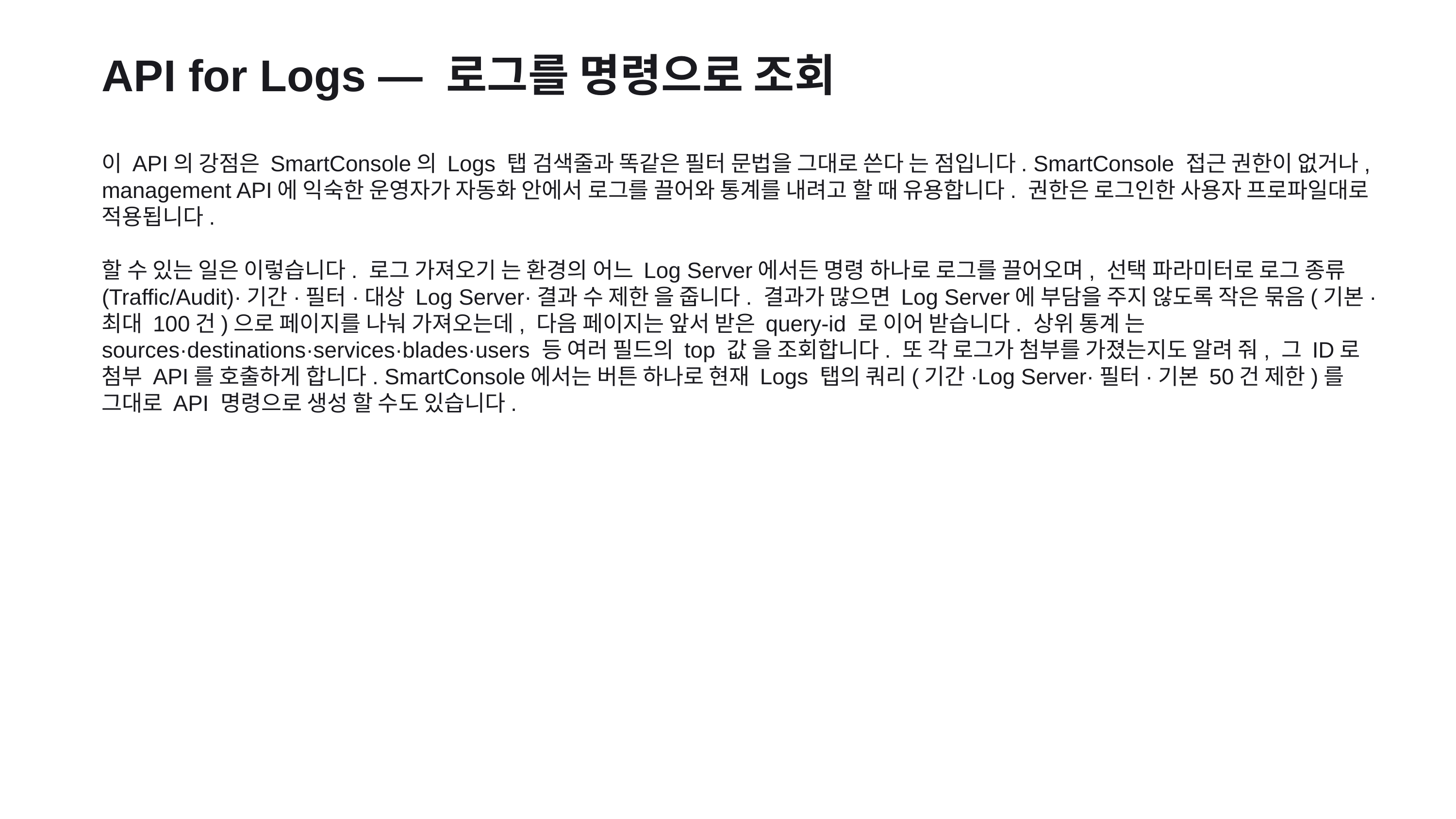

API for Logs — 로그를 명령으로 조회
이 API의 강점은 SmartConsole의 Logs 탭 검색줄과 똑같은 필터 문법을 그대로 쓴다 는 점입니다. SmartConsole 접근 권한이 없거나, management API에 익숙한 운영자가 자동화 안에서 로그를 끌어와 통계를 내려고 할 때 유용합니다. 권한은 로그인한 사용자 프로파일대로 적용됩니다.

할 수 있는 일은 이렇습니다. 로그 가져오기 는 환경의 어느 Log Server에서든 명령 하나로 로그를 끌어오며, 선택 파라미터로 로그 종류(Traffic/Audit)·기간·필터·대상 Log Server·결과 수 제한 을 줍니다. 결과가 많으면 Log Server에 부담을 주지 않도록 작은 묶음(기본·최대 100건)으로 페이지를 나눠 가져오는데, 다음 페이지는 앞서 받은 query-id 로 이어 받습니다. 상위 통계 는 sources·destinations·services·blades·users 등 여러 필드의 top 값 을 조회합니다. 또 각 로그가 첨부를 가졌는지도 알려 줘, 그 ID로 첨부 API를 호출하게 합니다. SmartConsole에서는 버튼 하나로 현재 Logs 탭의 쿼리(기간·Log Server·필터·기본 50건 제한)를 그대로 API 명령으로 생성 할 수도 있습니다.